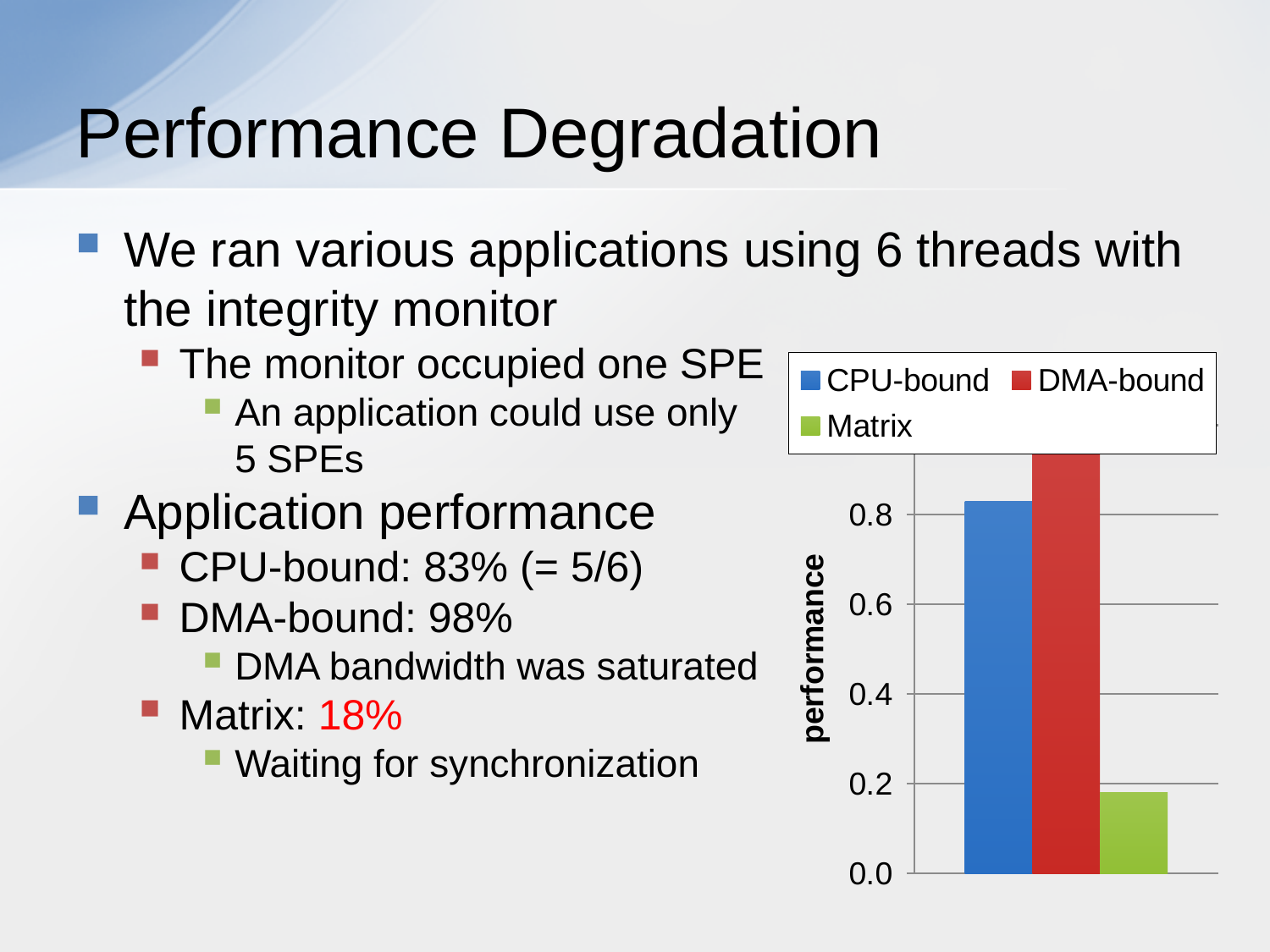

# Performance Degradation
We ran various applications using 6 threads with the integrity monitor
The monitor occupied one SPE
An application could use only
5 SPEs
Application performance
CPU-bound: 83% (= 5/6)
DMA-bound: 98%
DMA bandwidth was saturated
Matrix: 18%
Waiting for synchronization

### Chart

| Category | CPU-bound | DMA-bound | Matrix |
|---|---|---|---|
| 項目 1 | 0.83 | 0.98 | 0.18 |